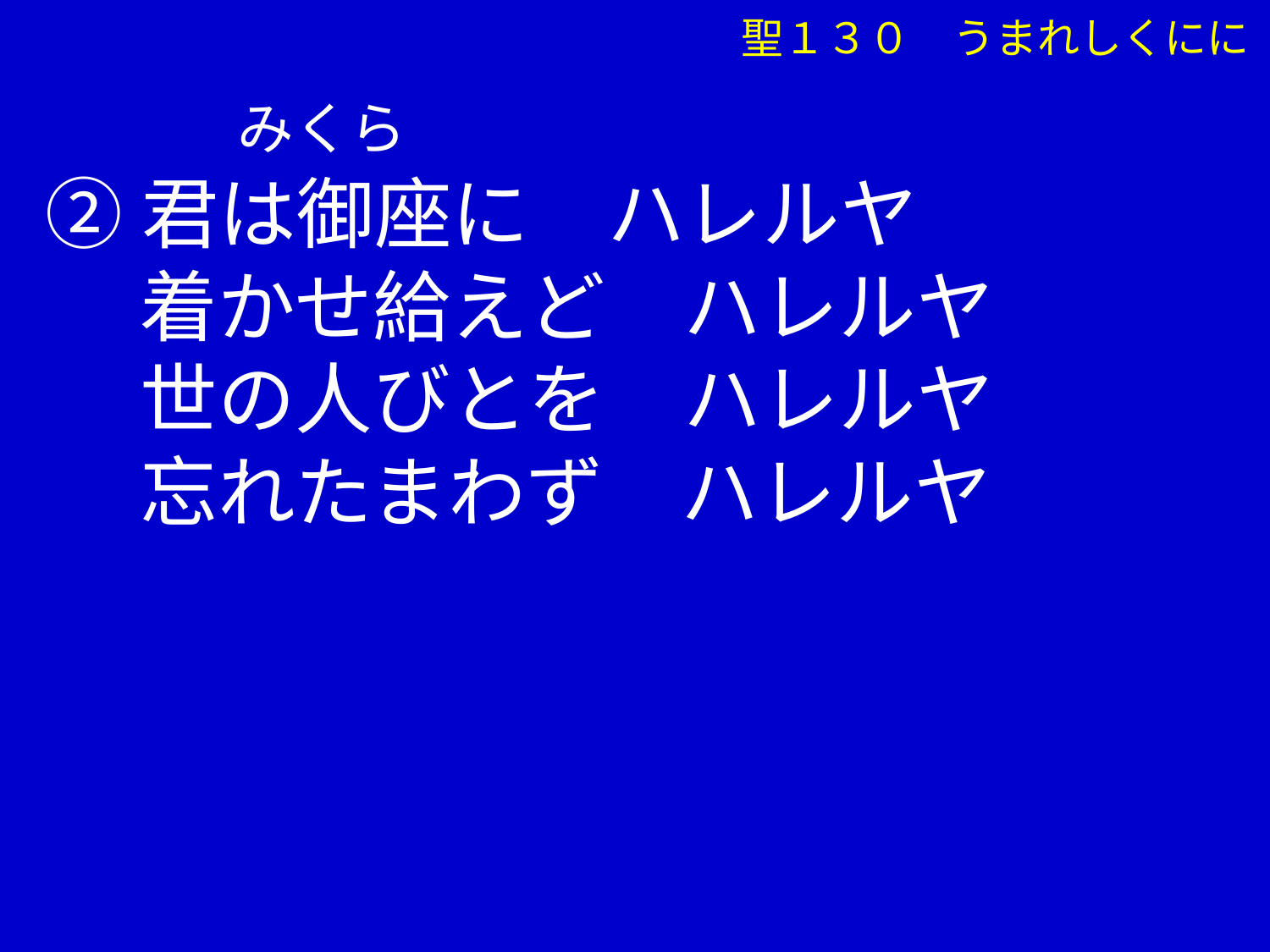

聖１３０　うまれしくにに
          みくら
②君は御座に　ハレルヤ
　 着かせ給えど　ハレルヤ
　 世の人びとを　ハレルヤ
　 忘れたまわず　ハレルヤ